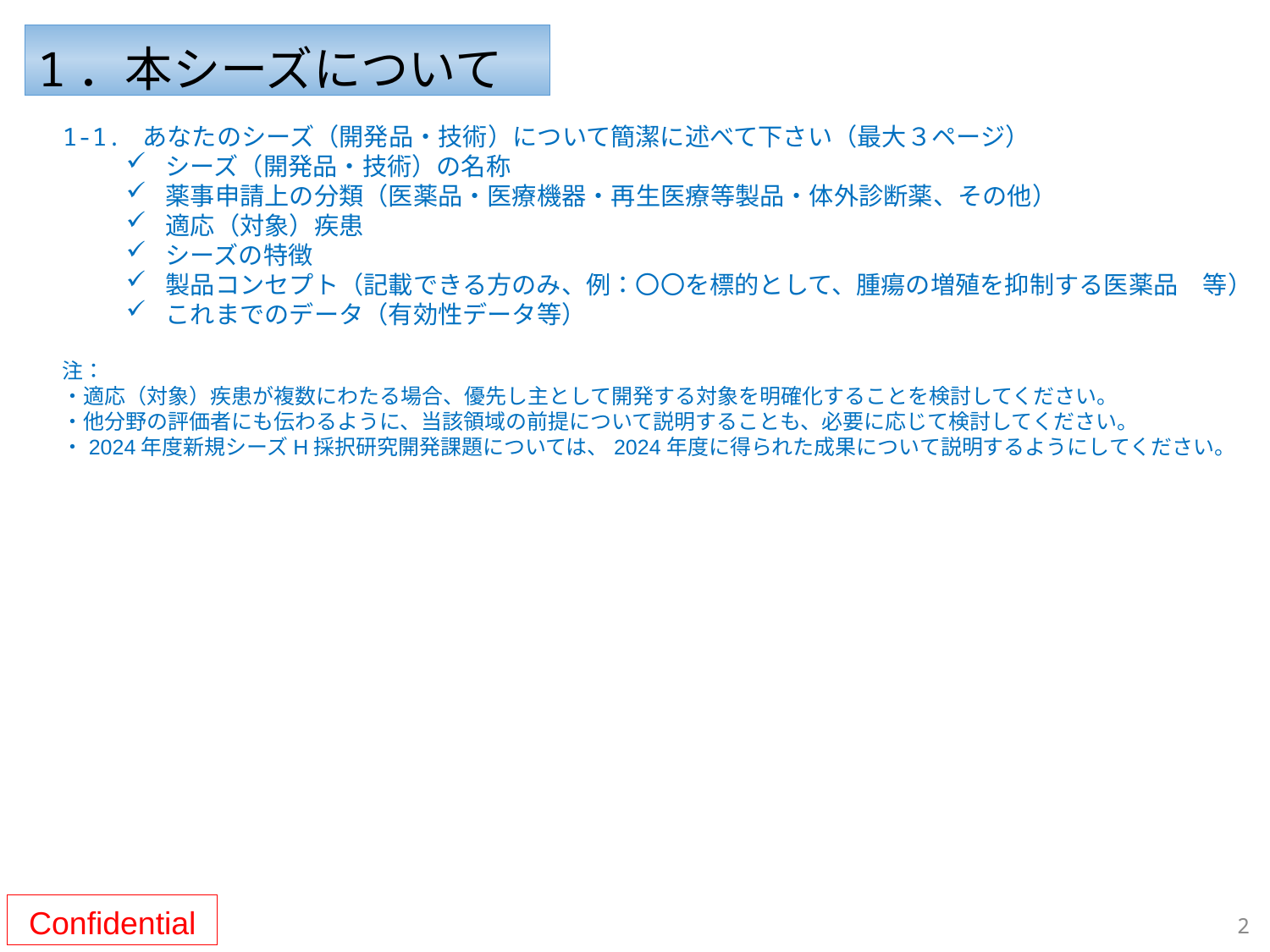

1．本シーズについて
1-1. あなたのシーズ（開発品・技術）について簡潔に述べて下さい（最大３ページ）
シーズ（開発品・技術）の名称
薬事申請上の分類（医薬品・医療機器・再生医療等製品・体外診断薬、その他）
適応（対象）疾患
シーズの特徴
製品コンセプト（記載できる方のみ、例：〇〇を標的として、腫瘍の増殖を抑制する医薬品　等）
これまでのデータ（有効性データ等）

注：
・適応（対象）疾患が複数にわたる場合、優先し主として開発する対象を明確化することを検討してください。
・他分野の評価者にも伝わるように、当該領域の前提について説明することも、必要に応じて検討してください。
・2024年度新規シーズH採択研究開発課題については、2024年度に得られた成果について説明するようにしてください。
2